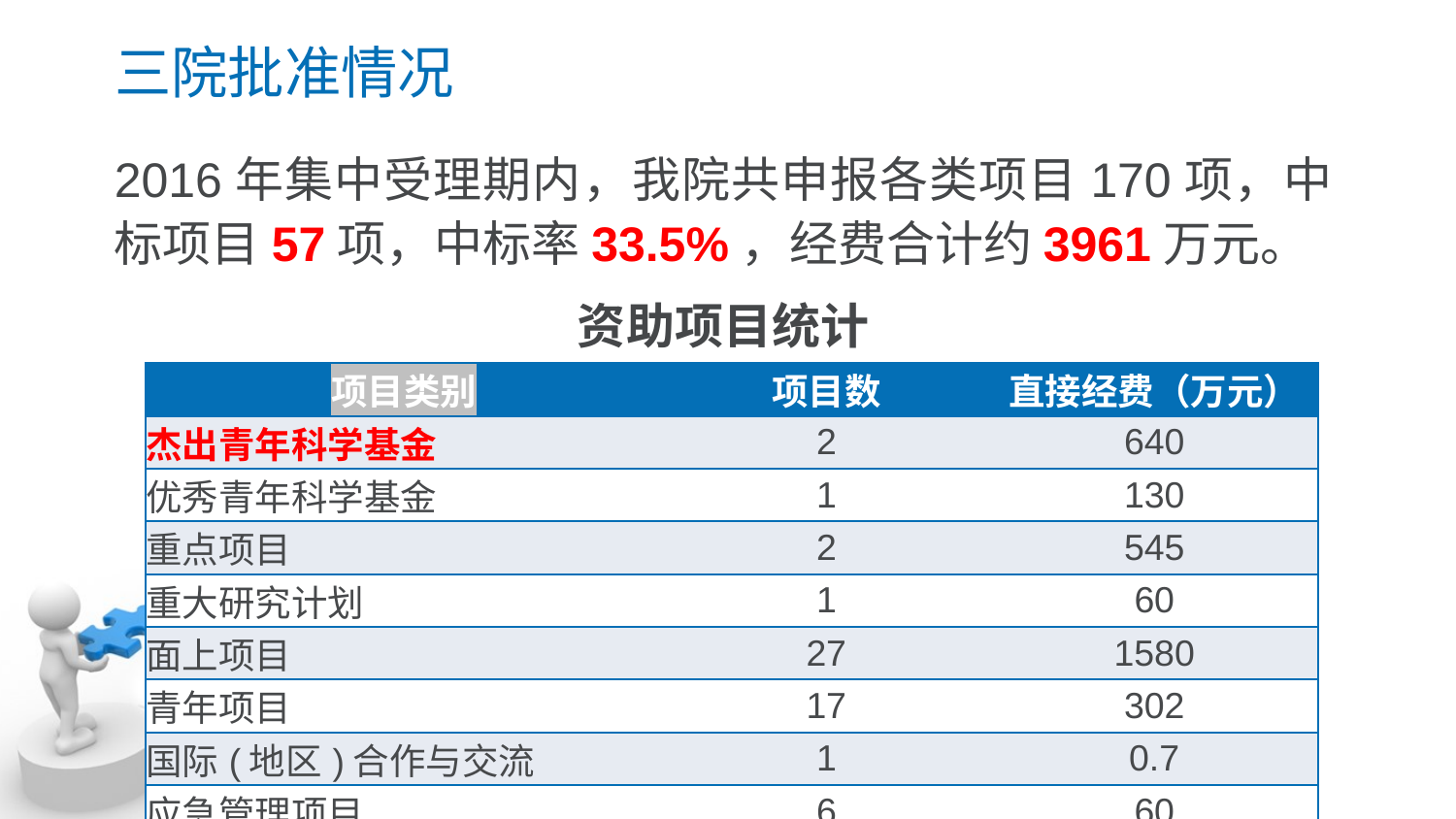

# 三院批准情况
2016年集中受理期内，我院共申报各类项目170项，中标项目57项，中标率33.5%，经费合计约3961万元。
资助项目统计

| 项目类别 | 项目数 | 直接经费（万元） |
| --- | --- | --- |
| 杰出青年科学基金 | 2 | 640 |
| 优秀青年科学基金 | 1 | 130 |
| 重点项目 | 2 | 545 |
| 重大研究计划 | 1 | 60 |
| 面上项目 | 27 | 1580 |
| 青年项目 | 17 | 302 |
| 国际(地区)合作与交流 | 1 | 0.7 |
| 应急管理项目 | 6 | 60 |
| 总计 | 57 | - |